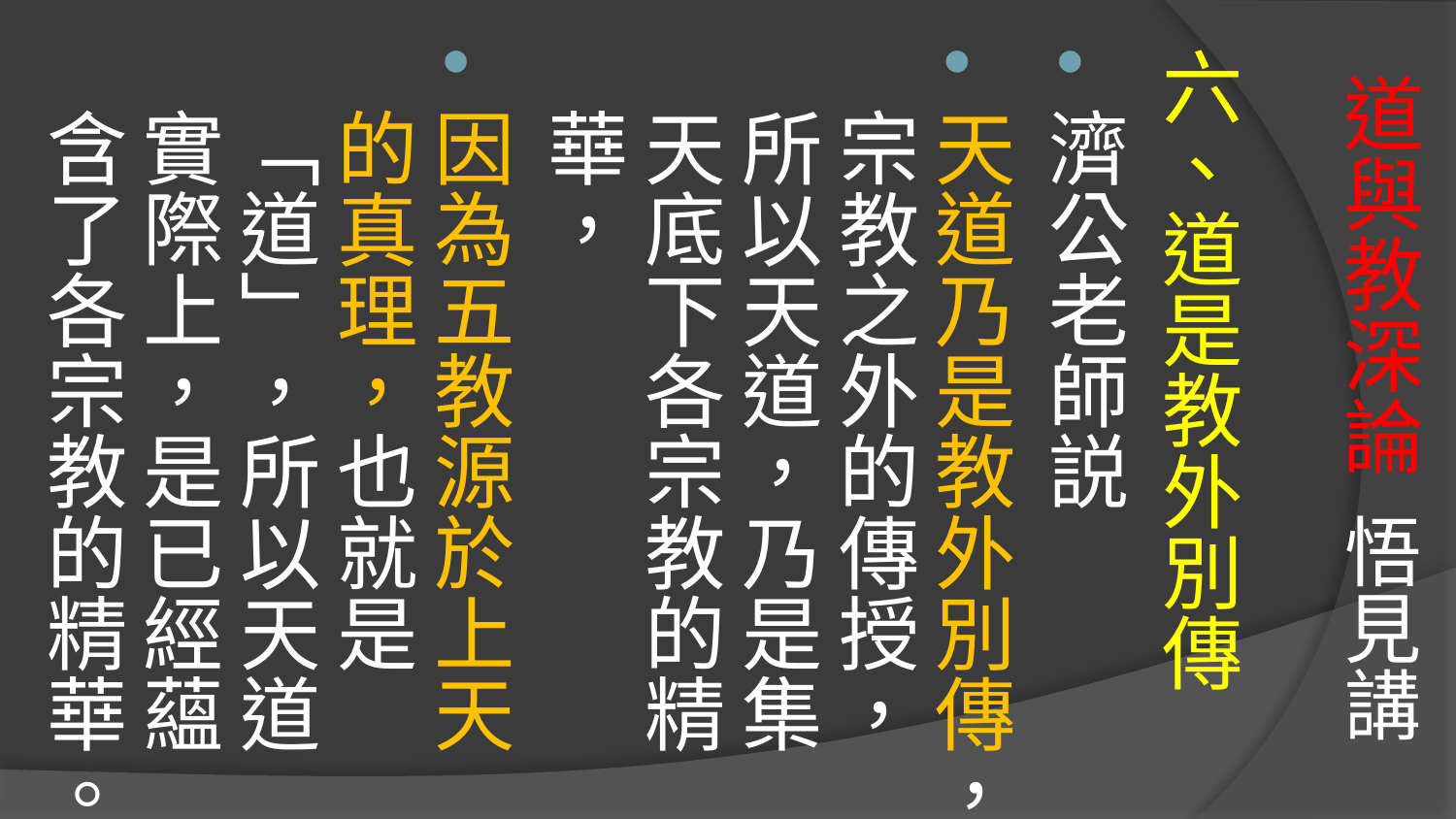

# 道與教深論  悟見講
六、道是教外別傳
濟公老師説
天道乃是教外別傳，宗教之外的傳授，所以天道，乃是集天底下各宗教的精華，
因為五教源於上天的真理，也就是「道」，所以天道實際上，是已經蘊含了各宗教的精華。